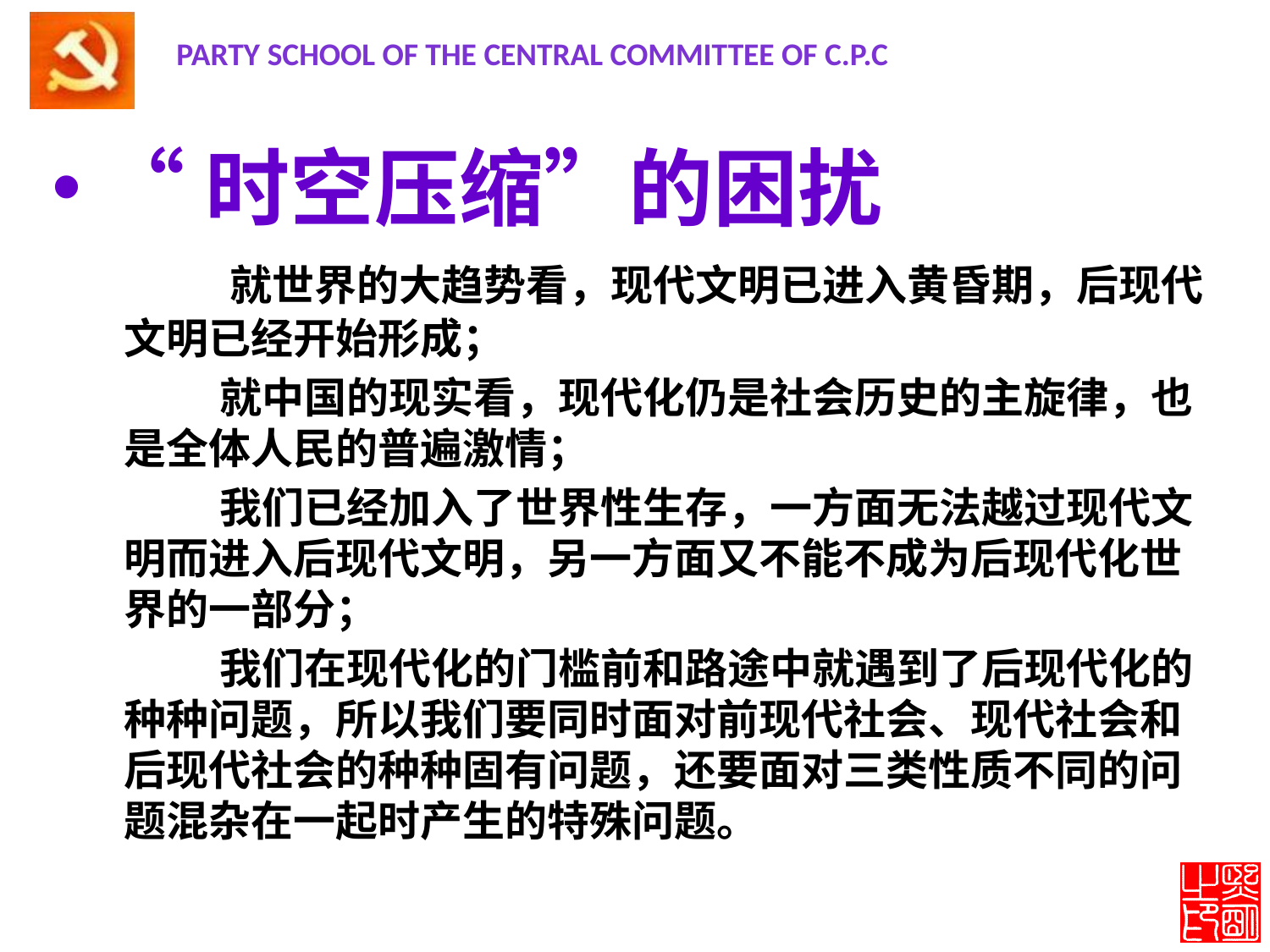

“时空压缩”的困扰

           就世界的大趋势看，现代文明已进入黄昏期，后现代文明已经开始形成；
              就中国的现实看，现代化仍是社会历史的主旋律，也是全体人民的普遍激情；
              我们已经加入了世界性生存，一方面无法越过现代文明而进入后现代文明，另一方面又不能不成为后现代化世界的一部分；
              我们在现代化的门槛前和路途中就遇到了后现代化的种种问题，所以我们要同时面对前现代社会、现代社会和后现代社会的种种固有问题，还要面对三类性质不同的问题混杂在一起时产生的特殊问题。